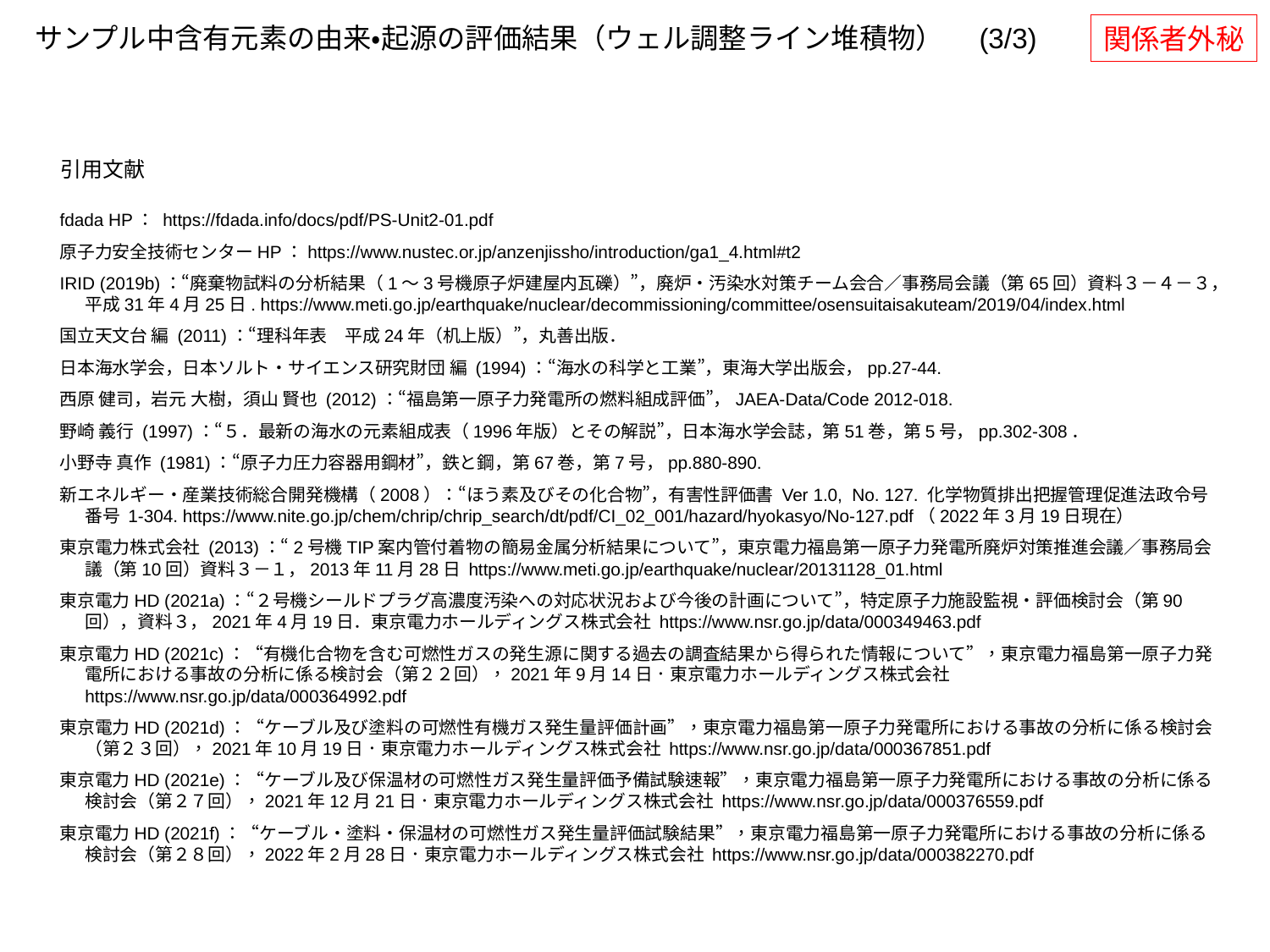

サンプル中含有元素の由来・起源の評価結果（ウェル調整ライン堆積物）　(3/3)
関係者外秘
引用文献
fdada HP： https://fdada.info/docs/pdf/PS-Unit2-01.pdf
原子力安全技術センターHP：https://www.nustec.or.jp/anzenjissho/introduction/ga1_4.html#t2
IRID (2019b)：“廃棄物試料の分析結果（1～3号機原子炉建屋内瓦礫）”，廃炉・汚染水対策チーム会合／事務局会議（第65回）資料３－４－３，平成31年4月25日. https://www.meti.go.jp/earthquake/nuclear/decommissioning/committee/osensuitaisakuteam/2019/04/index.html
国立天文台 編 (2011)：“理科年表　平成24年（机上版）”，丸善出版．
日本海水学会，日本ソルト・サイエンス研究財団 編 (1994)：“海水の科学と工業”，東海大学出版会，pp.27-44.
西原 健司，岩元 大樹，須山 賢也 (2012)：“福島第一原子力発電所の燃料組成評価”，JAEA-Data/Code 2012-018.
野崎 義行 (1997)：“５．最新の海水の元素組成表（1996年版）とその解説”，日本海水学会誌，第51巻，第5号，pp.302-308．
小野寺 真作 (1981)：“原子力圧力容器用鋼材”，鉄と鋼，第67巻，第7号，pp.880-890.
新エネルギー・産業技術総合開発機構（2008）：“ほう素及びその化合物”，有害性評価書 Ver 1.0,  No. 127. 化学物質排出把握管理促進法政令号番号 1-304. https://www.nite.go.jp/chem/chrip/chrip_search/dt/pdf/CI_02_001/hazard/hyokasyo/No-127.pdf（2022年3月19日現在）
東京電力株式会社 (2013)：“2号機TIP案内管付着物の簡易金属分析結果について”，東京電力福島第一原子力発電所廃炉対策推進会議／事務局会議（第10回）資料３－１，2013年11月28日 https://www.meti.go.jp/earthquake/nuclear/20131128_01.html
東京電力HD (2021a)：“２号機シールドプラグ高濃度汚染への対応状況および今後の計画について”，特定原子力施設監視・評価検討会（第90回），資料３，2021年4月19日．東京電力ホールディングス株式会社 https://www.nsr.go.jp/data/000349463.pdf
東京電力HD (2021c)：“有機化合物を含む可燃性ガスの発生源に関する過去の調査結果から得られた情報について”，東京電力福島第一原子力発電所における事故の分析に係る検討会（第２２回），2021年9月14日．東京電力ホールディングス株式会社 https://www.nsr.go.jp/data/000364992.pdf
東京電力HD (2021d)：“ケーブル及び塗料の可燃性有機ガス発生量評価計画”，東京電力福島第一原子力発電所における事故の分析に係る検討会（第２３回），2021年10月19日．東京電力ホールディングス株式会社 https://www.nsr.go.jp/data/000367851.pdf
東京電力HD (2021e)：“ケーブル及び保温材の可燃性ガス発生量評価予備試験速報”，東京電力福島第一原子力発電所における事故の分析に係る検討会（第２７回），2021年12月21日．東京電力ホールディングス株式会社 https://www.nsr.go.jp/data/000376559.pdf
東京電力HD (2021f)：“ケーブル・塗料・保温材の可燃性ガス発生量評価試験結果”，東京電力福島第一原子力発電所における事故の分析に係る検討会（第２８回），2022年2月28日．東京電力ホールディングス株式会社 https://www.nsr.go.jp/data/000382270.pdf